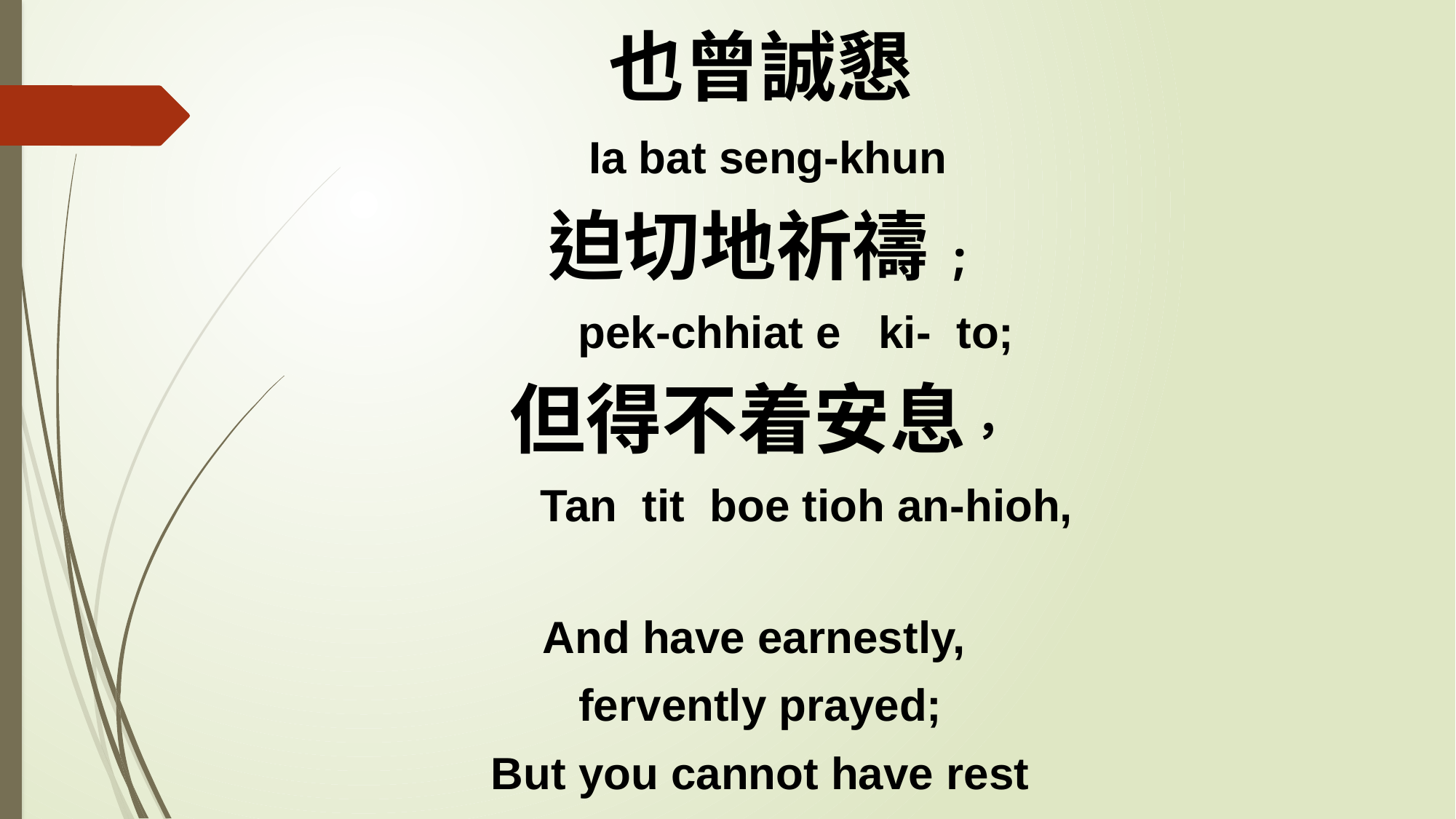

也曾誠懇
  Ia bat seng-khun
迫切地祈禱;
                           pek-chhiat e   ki-  to;
但得不着安息，
                        Tan  tit  boe tioh an-hioh,

And have earnestly,
fervently prayed;
But you cannot have rest